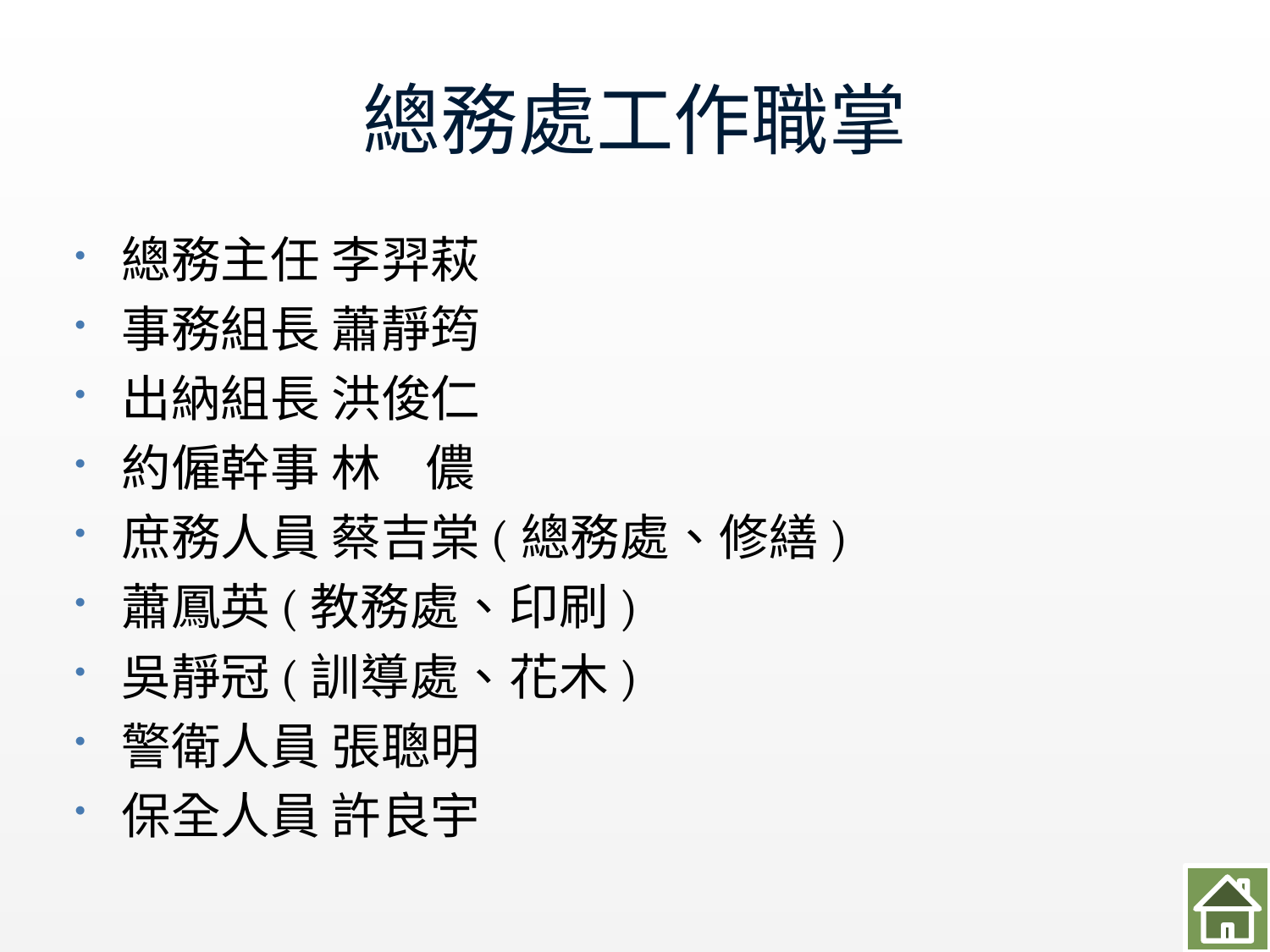

# 總務處工作職掌
總務主任 李羿萩
事務組長 蕭靜筠
出納組長 洪俊仁
約僱幹事 林    儂
庶務人員 蔡吉棠(總務處、修繕)
蕭鳳英(教務處、印刷)
吳靜冠(訓導處、花木)
警衛人員 張聰明
保全人員 許良宇